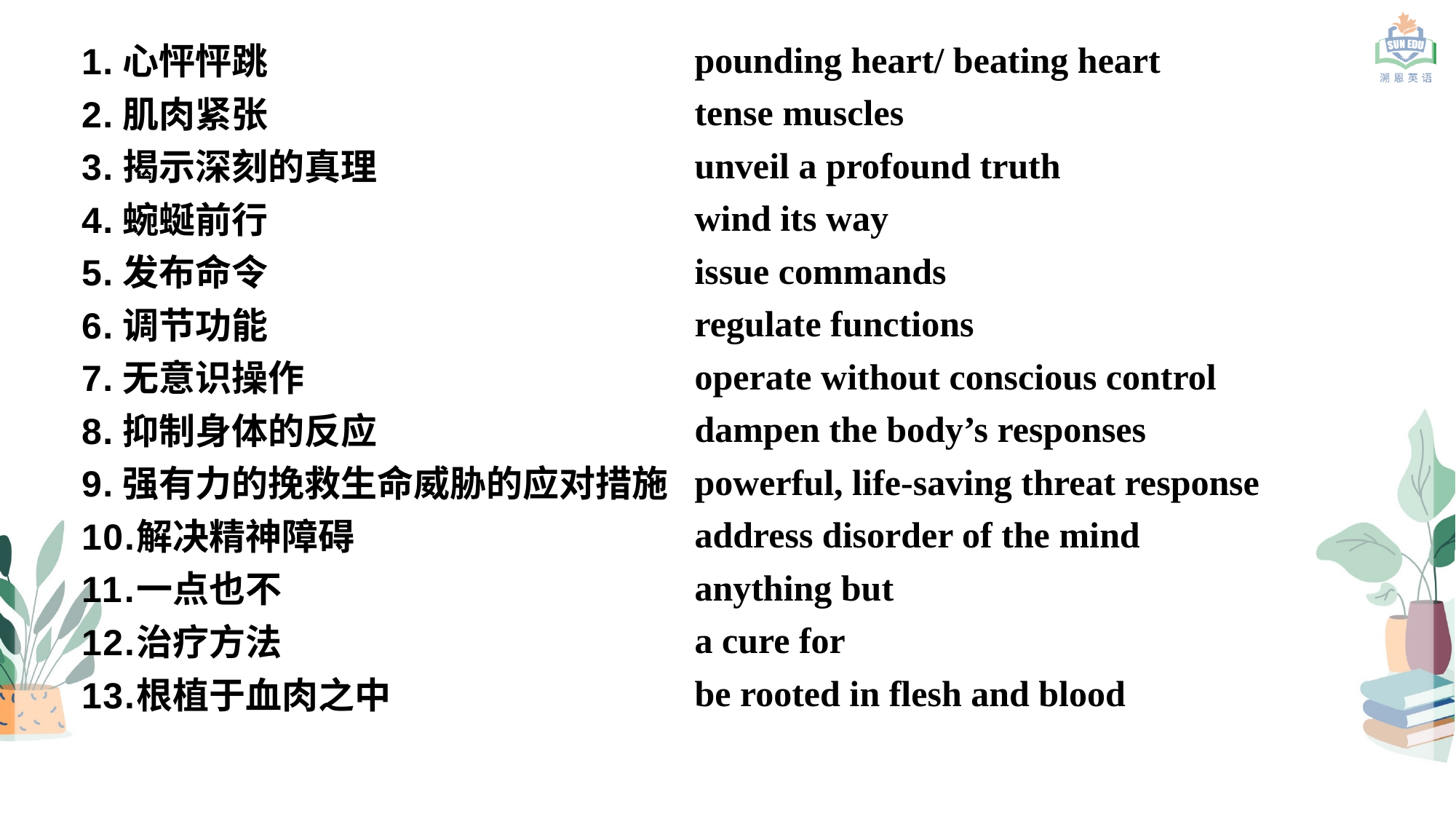

pounding heart/ beating heart
tense muscles
unveil a profound truth
wind its way
issue commands
regulate functions
operate without conscious control
dampen the body’s responses
powerful, life-saving threat response
address disorder of the mind
anything but
a cure for
be rooted in flesh and blood
心怦怦跳
肌肉紧张
揭示深刻的真理
蜿蜒前行
发布命令
调节功能
无意识操作
抑制身体的反应
强有力的挽救生命威胁的应对措施
解决精神障碍
一点也不
治疗方法
根植于血肉之中